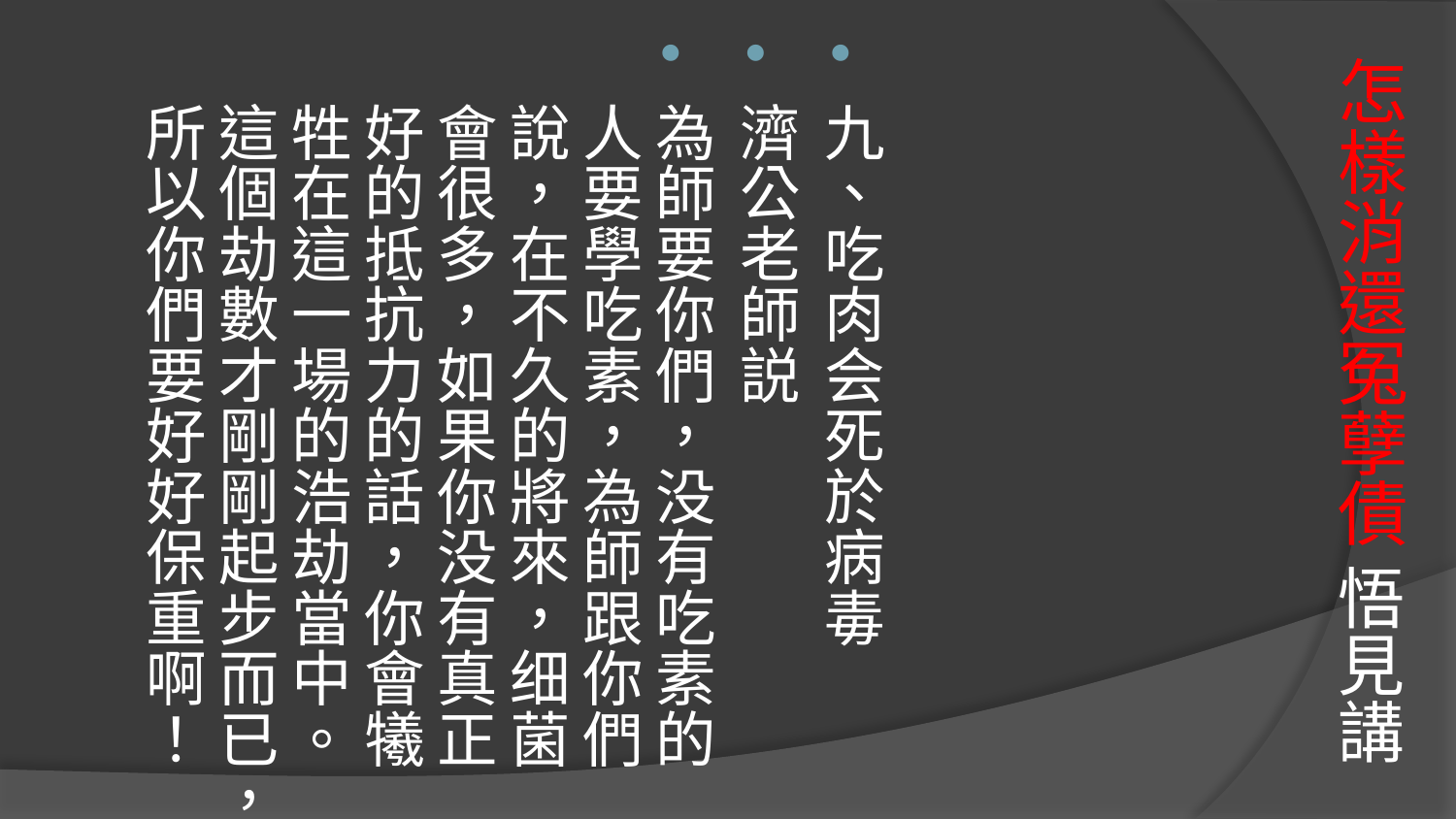

九、吃肉会死於病毒
濟公老師説
為師要你們，没有吃素的人要學吃素，為師跟你們說，在不久的將來，细菌會很多，如果你没有真正好的抵抗力的話，你會犧牲在這一場的浩劫當中。這個劫數才剛剛起步而已，所以你們要好好保重啊！

# 怎樣消還冤孽債 悟見講